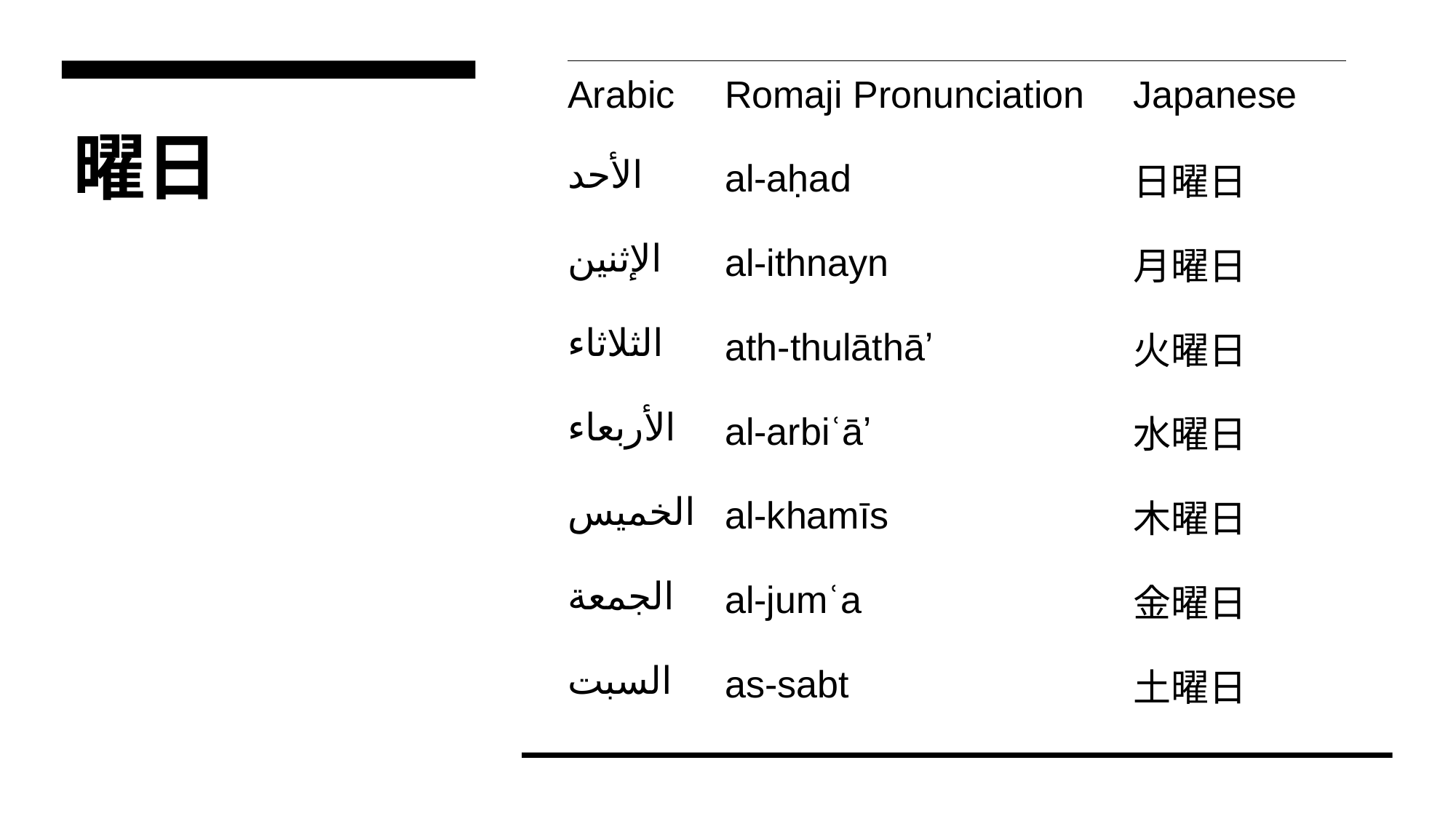

| Arabic | Romaji Pronunciation | Japanese |
| --- | --- | --- |
| الأحد | al-aḥad | 日曜日 |
| الإثنين | al-ithnayn | 月曜日 |
| الثلاثاء | ath-thulāthāʼ | 火曜日 |
| الأربعاء | al-arbiʿāʼ | 水曜日 |
| الخميس | al-khamīs | 木曜日 |
| الجمعة | al-jumʿa | 金曜日 |
| السبت | as-sabt | 土曜日 |
# 曜日